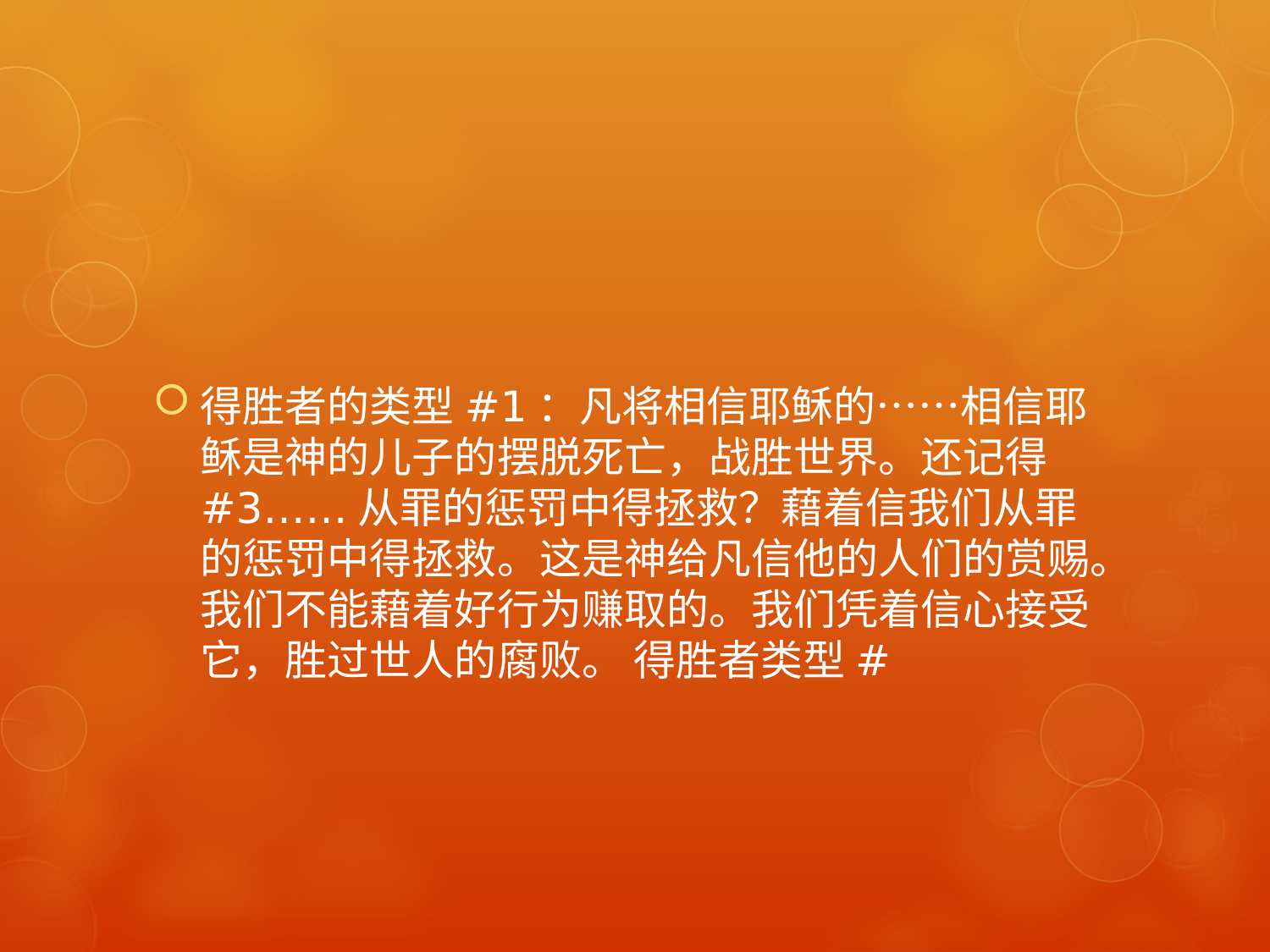

#
得胜者的类型#1：凡将相信耶稣的……相信耶稣是神的儿子的摆脱死亡，战胜世界。还记得#3……从罪的惩罚中得拯救？藉着信我们从罪的惩罚中得拯救。这是神给凡信他的人们的赏赐。我们不能藉着好行为赚取的。我们凭着信心接受它，胜过世人的腐败。 得胜者类型#